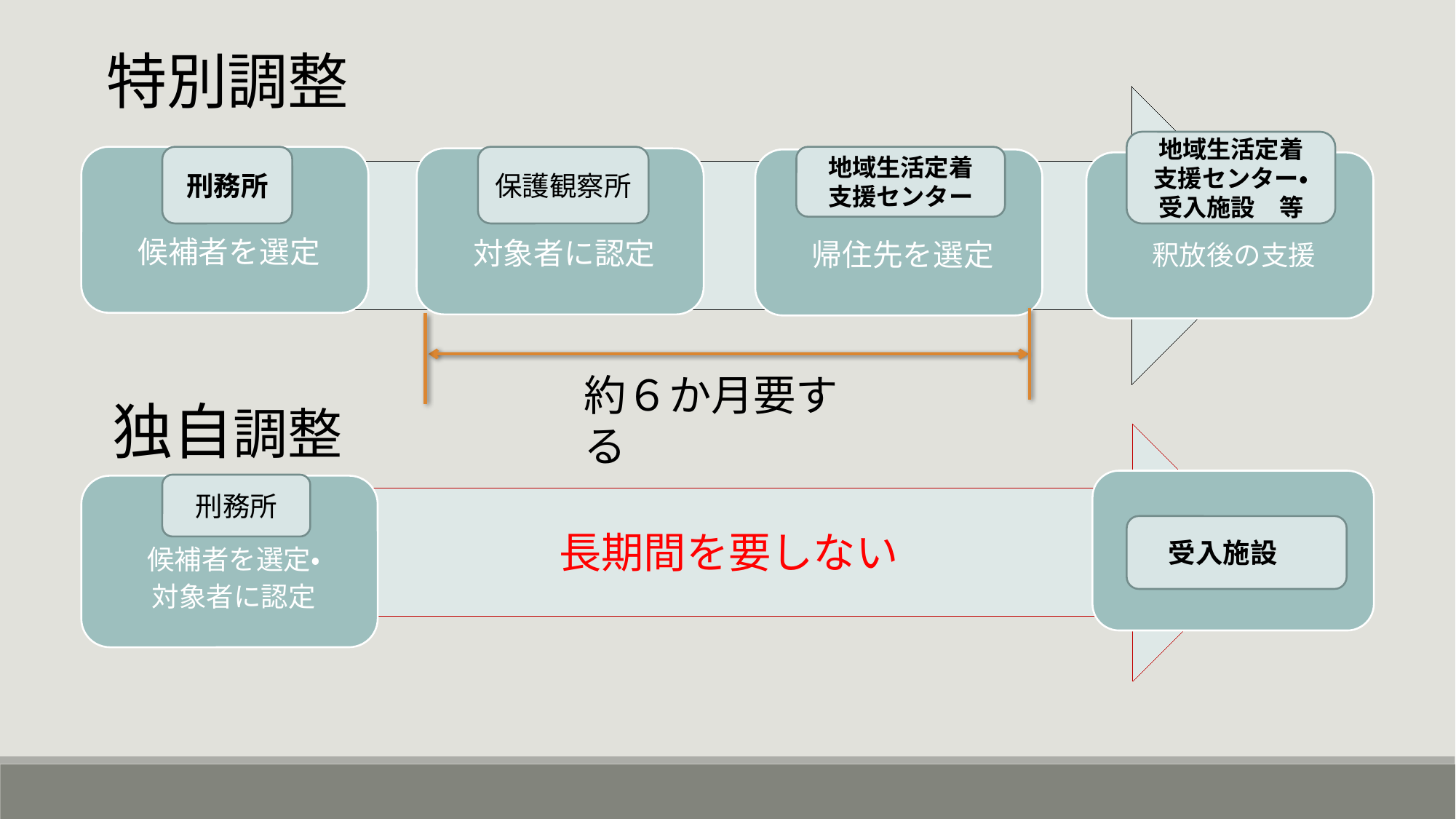

特別調整

候補者を選定

対象者に認定

帰住先を選定

釈放後の支援
地域生活定着
支援センター・
受入施設　等
刑務所
保護観察所
地域生活定着
支援センター
約６か月要する
独自調整

候補者を選定・
対象者に認定

釈放後の支援

刑務所
受入施設
長期間を要しない